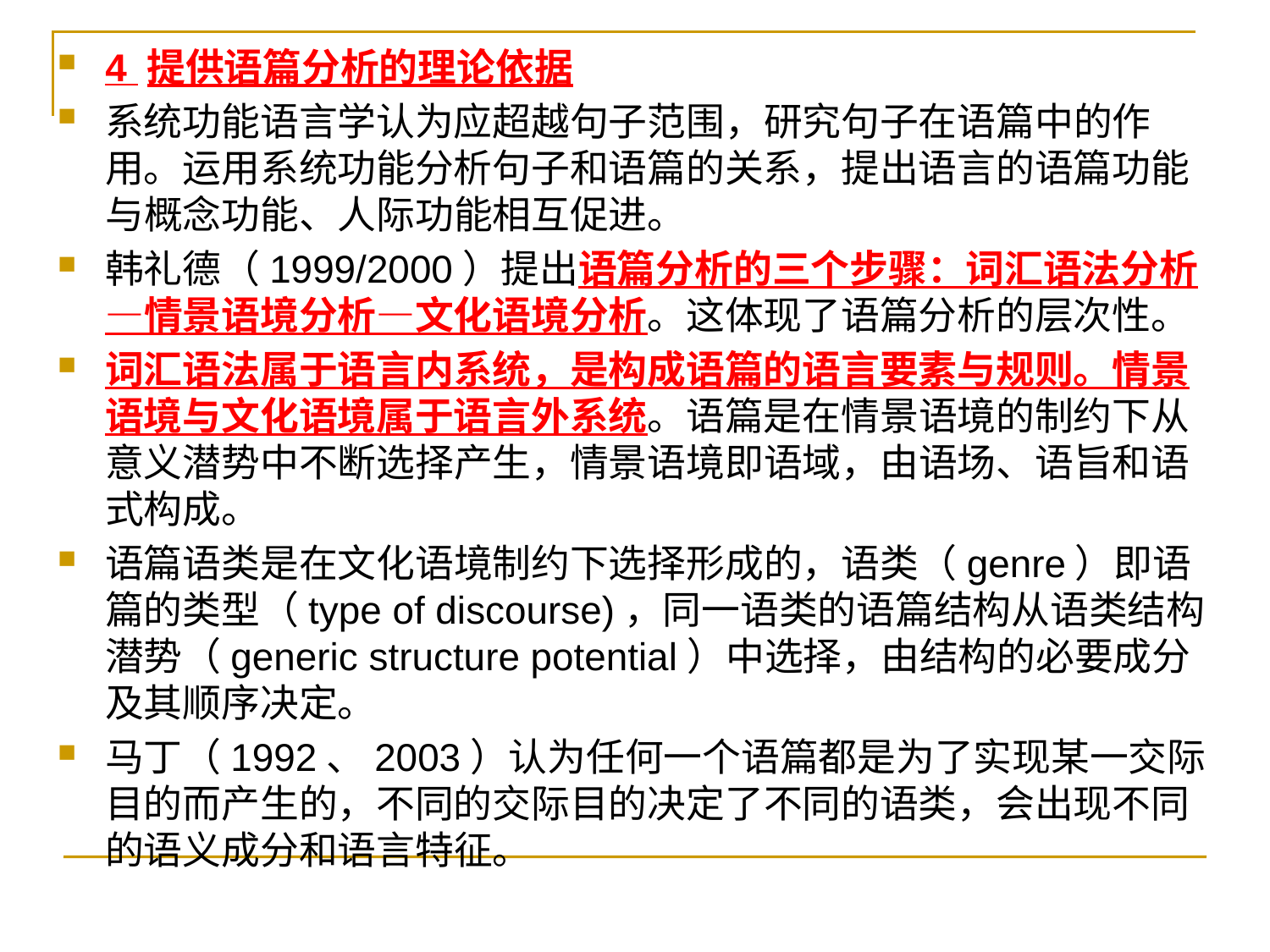

4 提供语篇分析的理论依据
系统功能语言学认为应超越句子范围，研究句子在语篇中的作用。运用系统功能分析句子和语篇的关系，提出语言的语篇功能与概念功能、人际功能相互促进。
韩礼德（1999/2000）提出语篇分析的三个步骤：词汇语法分析—情景语境分析—文化语境分析。这体现了语篇分析的层次性。
词汇语法属于语言内系统，是构成语篇的语言要素与规则。情景语境与文化语境属于语言外系统。语篇是在情景语境的制约下从意义潜势中不断选择产生，情景语境即语域，由语场、语旨和语式构成。
语篇语类是在文化语境制约下选择形成的，语类（genre）即语篇的类型（type of discourse)，同一语类的语篇结构从语类结构潜势（generic structure potential）中选择，由结构的必要成分及其顺序决定。
马丁（1992、2003）认为任何一个语篇都是为了实现某一交际目的而产生的，不同的交际目的决定了不同的语类，会出现不同的语义成分和语言特征。